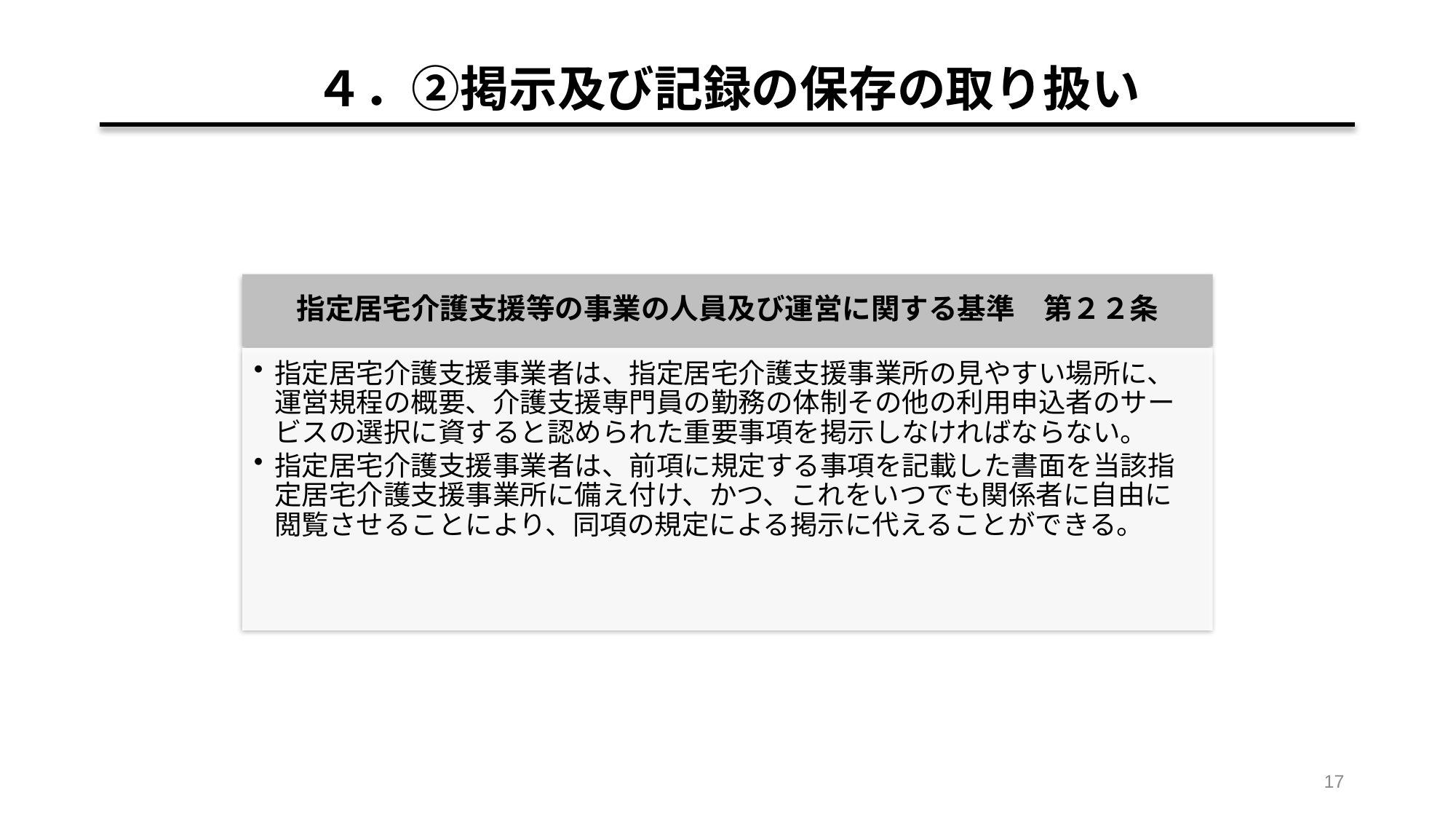

# ４．②掲示及び記録の保存の取り扱い
指定居宅介護支援等の事業の人員及び運営に関する基準　第２２条
指定居宅介護支援事業者は、指定居宅介護支援事業所の見やすい場所に、運営規程の概要、介護支援専門員の勤務の体制その他の利用申込者のサービスの選択に資すると認められた重要事項を掲示しなければならない。
指定居宅介護支援事業者は、前項に規定する事項を記載した書面を当該指定居宅介護支援事業所に備え付け、かつ、これをいつでも関係者に自由に閲覧させることにより、同項の規定による掲示に代えることができる。
17